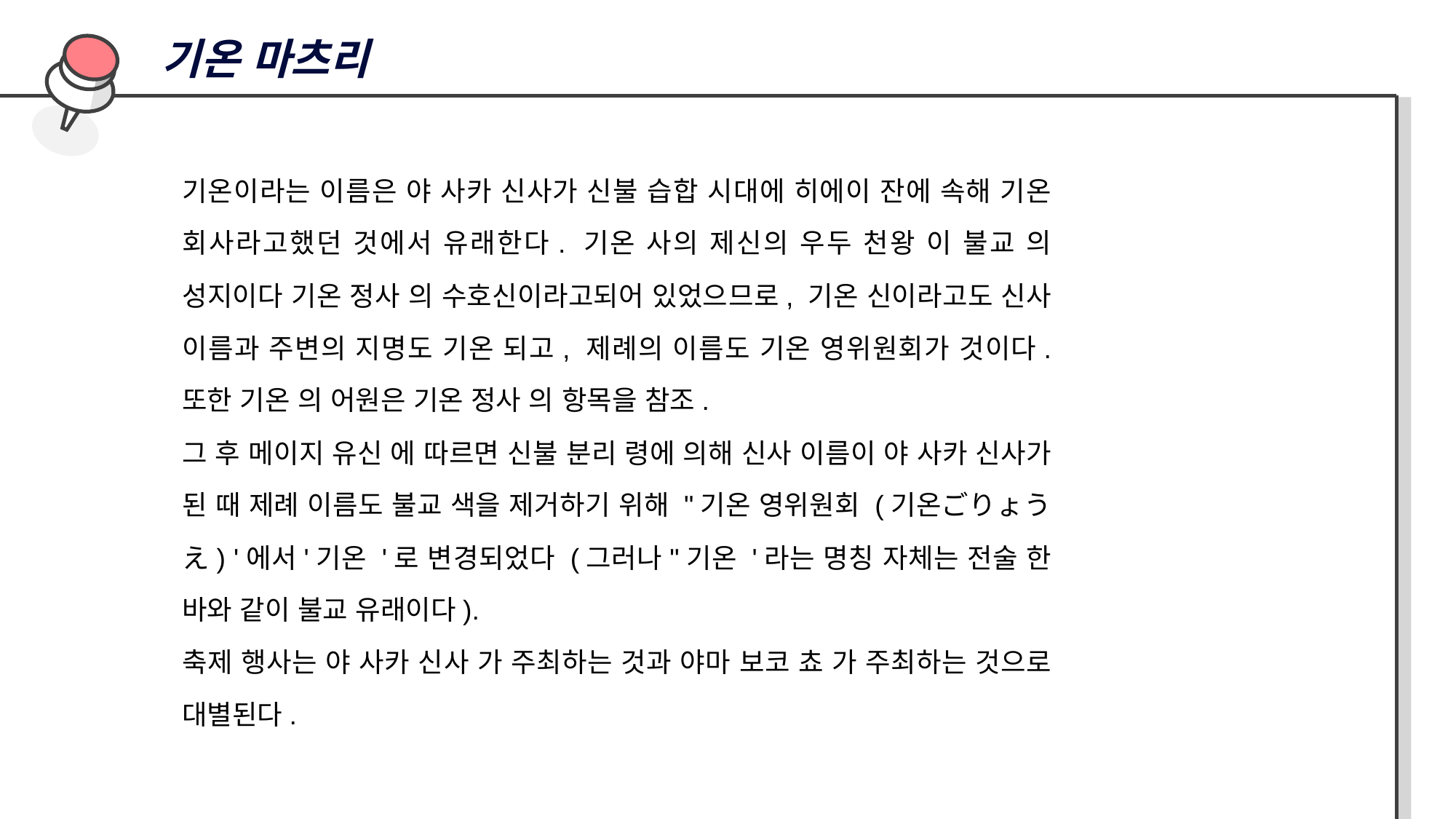

기온 마츠리

기온이라는 이름은 야 사카 신사가 신불 습합 시대에 히에이 잔에 속해 기온 회사라고했던 것에서 유래한다. 기온 사의 제신의 우두 천왕 이 불교 의 성지이다 기온 정사 의 수호신이라고되어 있었으므로, 기온 신이라고도 신사 이름과 주변의 지명도 기온 되고, 제례의 이름도 기온 영위원회가 것이다. 또한 기온 의 어원은 기온 정사 의 항목을 참조.
그 후 메이지 유신 에 따르면 신불 분리 령에 의해 신사 이름이 야 사카 신사가 된 때 제례 이름도 불교 색을 제거하기 위해 "기온 영위원회 (기온ごりょうえ) '에서'기온 '로 변경되었다 (그러나"기온 '라는 명칭 자체는 전술 한 바와 같이 불교 유래이다).
축제 행사는 야 사카 신사 가 주최하는 것과 야마 보코 쵸 가 주최하는 것으로 대별된다.